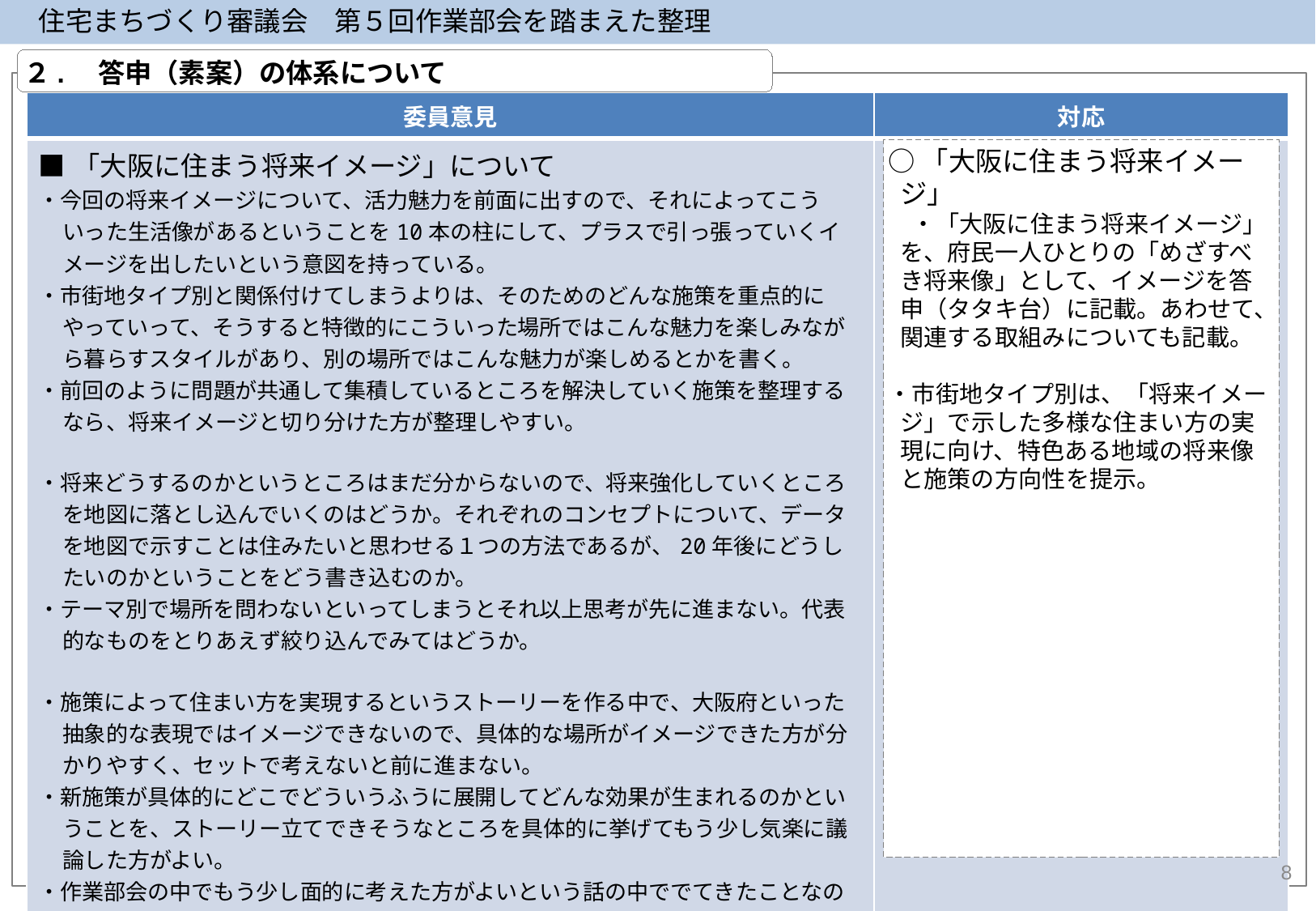

住宅まちづくり審議会　第５回作業部会を踏まえた整理
２.　答申（素案）の体系について

| 委員意見 | 対応 |
| --- | --- |
| ■「大阪に住まう将来イメージ」について ・今回の将来イメージについて、活力魅力を前面に出すので、それによってこういった生活像があるということを10本の柱にして、プラスで引っ張っていくイメージを出したいという意図を持っている。 ・市街地タイプ別と関係付けてしまうよりは、そのためのどんな施策を重点的にやっていって、そうすると特徴的にこういった場所ではこんな魅力を楽しみながら暮らすスタイルがあり、別の場所ではこんな魅力が楽しめるとかを書く。 ・前回のように問題が共通して集積しているところを解決していく施策を整理するなら、将来イメージと切り分けた方が整理しやすい。 ・将来どうするのかというところはまだ分からないので、将来強化していくところを地図に落とし込んでいくのはどうか。それぞれのコンセプトについて、データを地図で示すことは住みたいと思わせる１つの方法であるが、20年後にどうしたいのかということをどう書き込むのか。 ・テーマ別で場所を問わないといってしまうとそれ以上思考が先に進まない。代表的なものをとりあえず絞り込んでみてはどうか。 ・施策によって住まい方を実現するというストーリーを作る中で、大阪府といった抽象的な表現ではイメージできないので、具体的な場所がイメージできた方が分かりやすく、セットで考えないと前に進まない。 ・新施策が具体的にどこでどういうふうに展開してどんな効果が生まれるのかということを、ストーリー立てできそうなところを具体的に挙げてもう少し気楽に議論した方がよい。 ・作業部会の中でもう少し面的に考えた方がよいという話の中ででてきたことなので、最終的に議論した形のままで答申の中に組み込んだ方がよいということになるかどうかはやってみないと分からない。 ・結局は、より意義のある施策を導き出したり、将来像を具体的にイメージするために役に立てばよい。柔軟に考えてはどうか。 |  |
○「大阪に住まう将来イメージ」
　・「大阪に住まう将来イメージ」を、府民一人ひとりの「めざすべき将来像」として、イメージを答申（タタキ台）に記載。あわせて、関連する取組みについても記載。

・市街地タイプ別は、「将来イメージ」で示した多様な住まい方の実現に向け、特色ある地域の将来像と施策の方向性を提示。
8